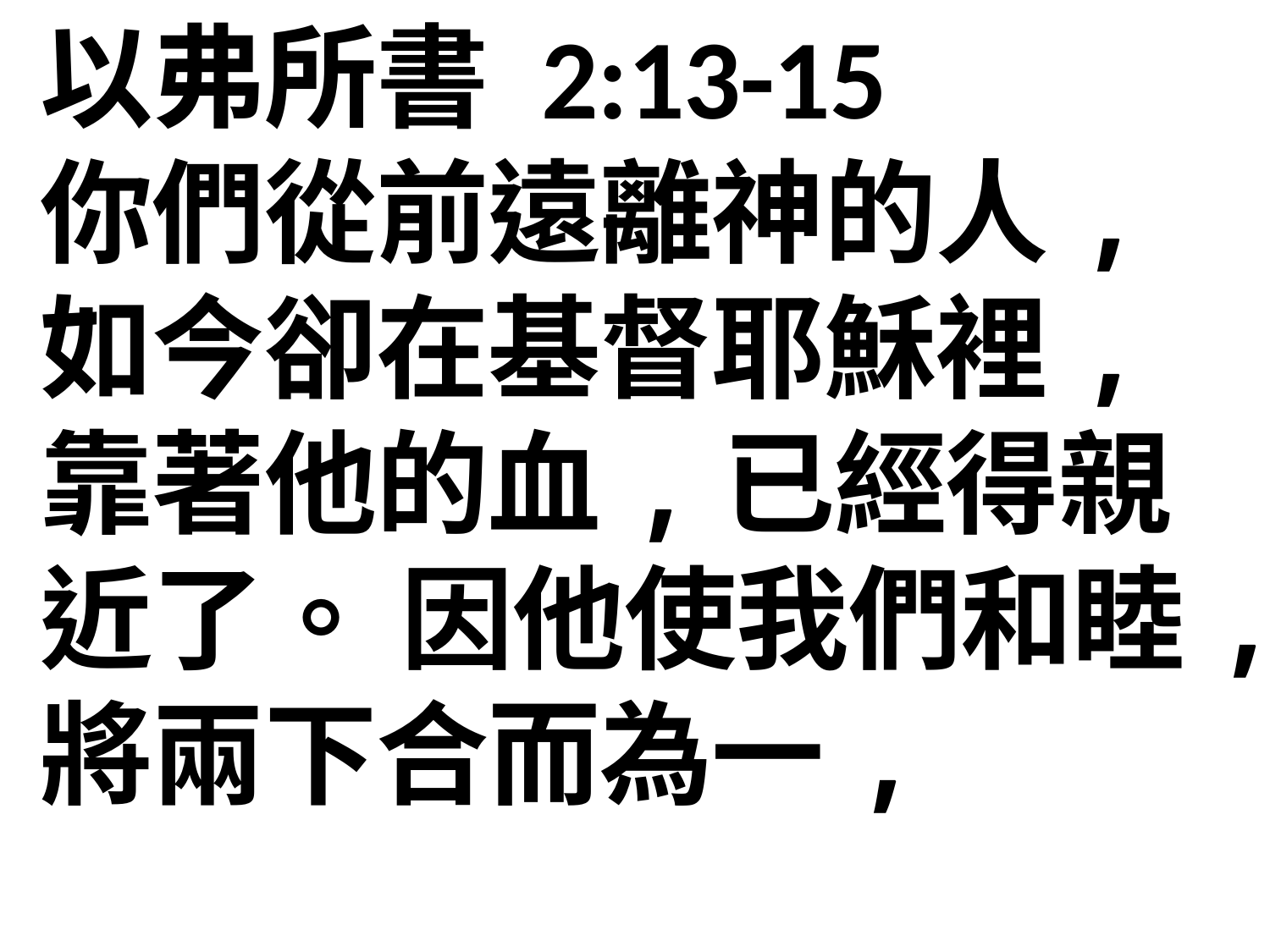

以弗所書 2:13-15
你們從前遠離神的人,如今卻在基督耶穌裡,靠著他的血,已經得親近了。 因他使我們和睦,將兩下合而為一,

拆毀了中間隔斷的牆,而且以自己的身體廢掉冤仇,就是那記在律法上的規條,為要將兩下藉著自己造成一個新人,如此便成就了和睦。